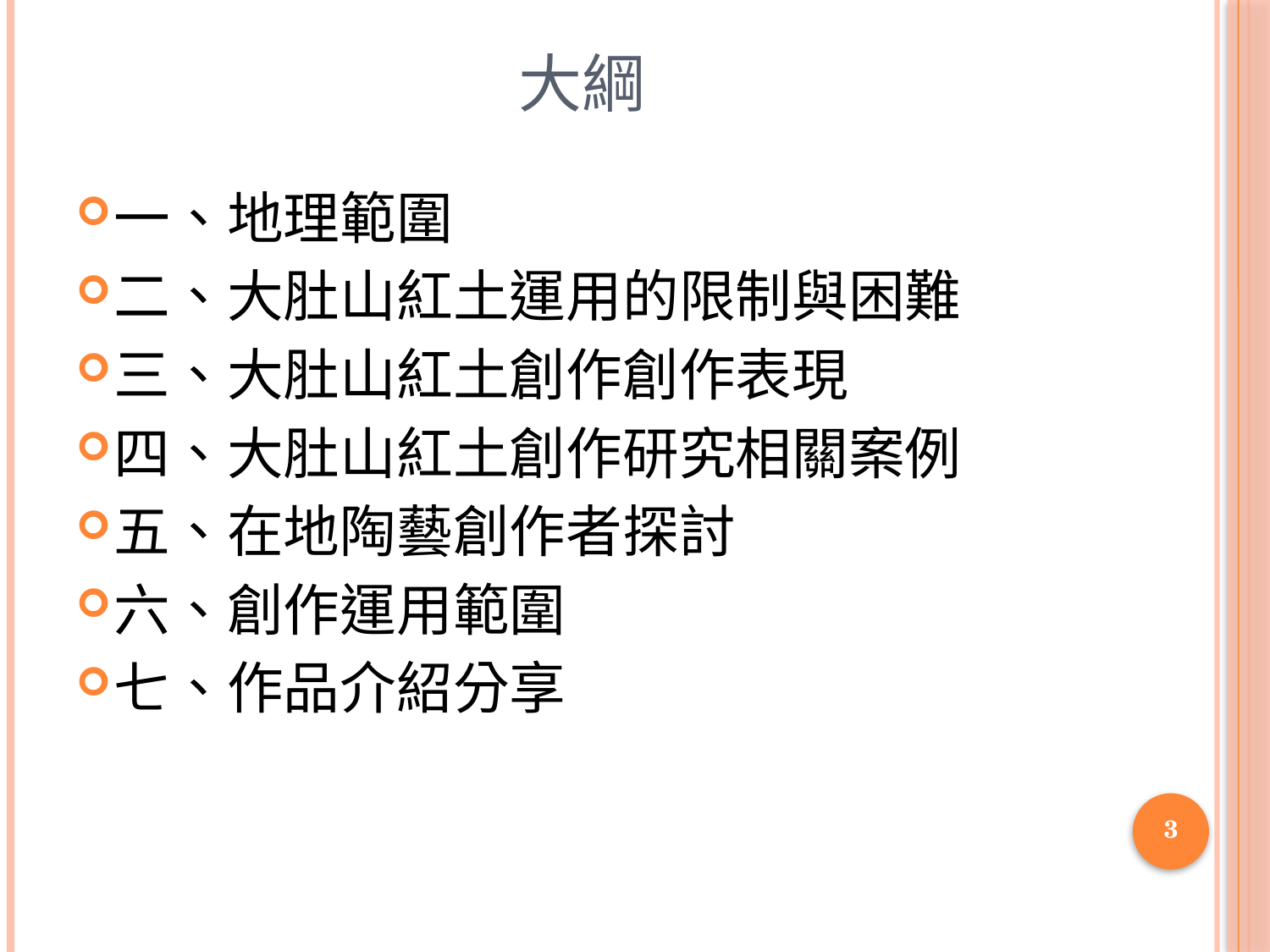

# 大綱
一、地理範圍
二、大肚山紅土運用的限制與困難
三、大肚山紅土創作創作表現
四、大肚山紅土創作研究相關案例
五、在地陶藝創作者探討
六、創作運用範圍
七、作品介紹分享

3